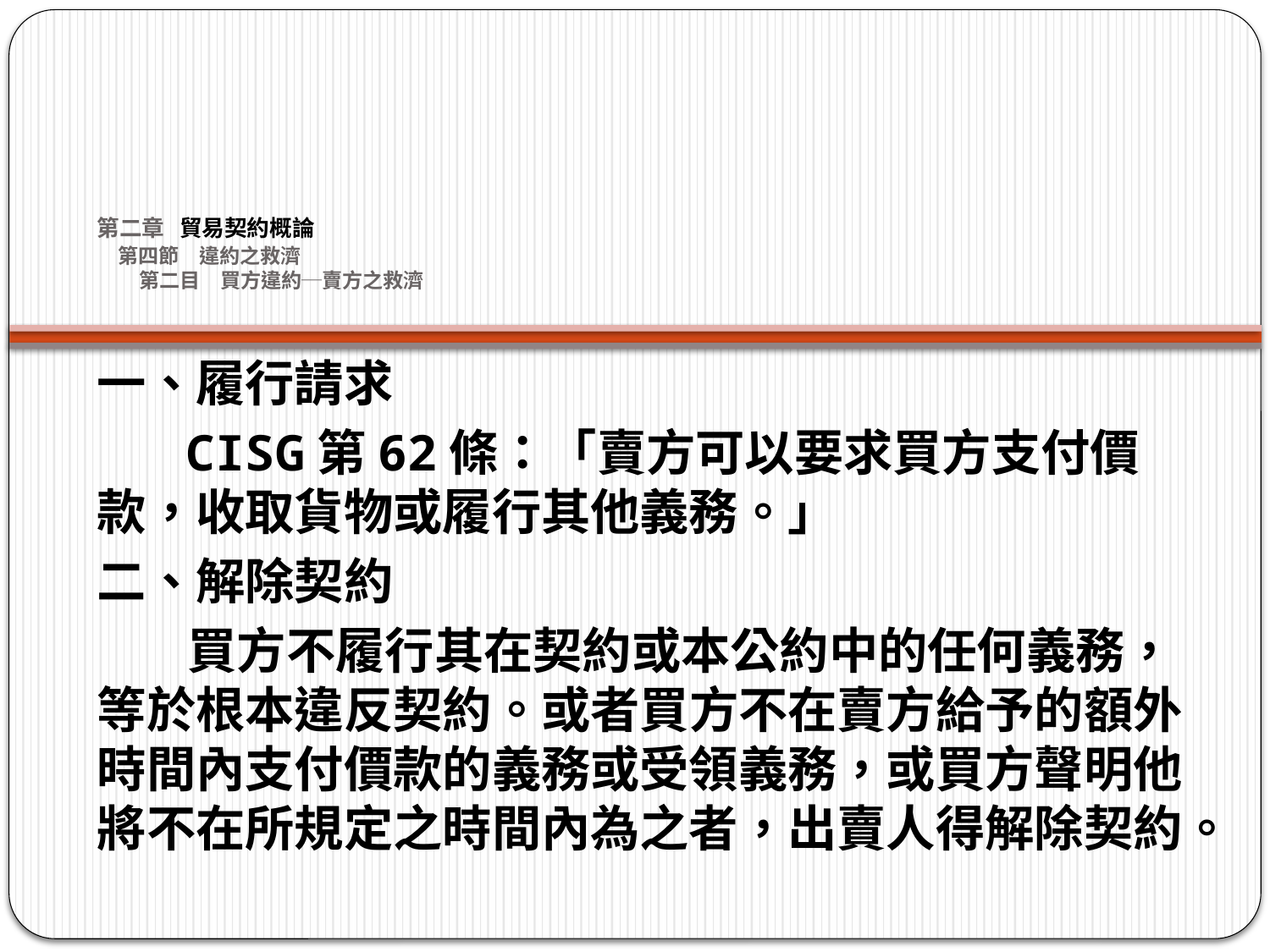

# 第二章   貿易契約概論 第四節　違約之救濟 第二目　買方違約─賣方之救濟
一、履行請求
   CISG第62條：「賣方可以要求買方支付價款，收取貨物或履行其他義務。」
二、解除契約
       買方不履行其在契約或本公約中的任何義務，等於根本違反契約。或者買方不在賣方給予的額外時間內支付價款的義務或受領義務，或買方聲明他將不在所規定之時間內為之者，出賣人得解除契約。